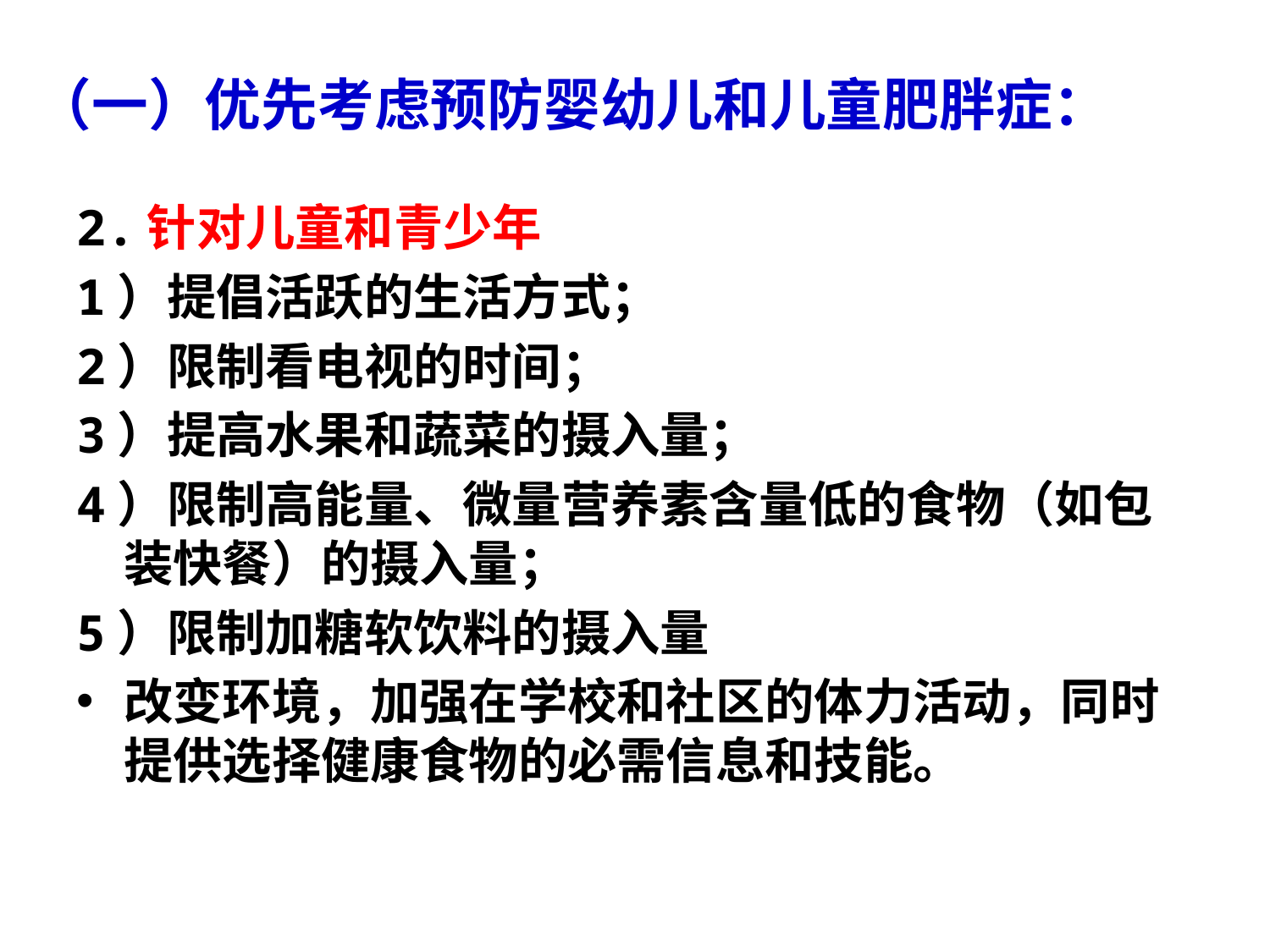

（一）优先考虑预防婴幼儿和儿童肥胖症：
2.针对儿童和青少年
1）提倡活跃的生活方式；
2）限制看电视的时间；
3）提高水果和蔬菜的摄入量；
4）限制高能量、微量营养素含量低的食物（如包装快餐）的摄入量；
5）限制加糖软饮料的摄入量
改变环境，加强在学校和社区的体力活动，同时提供选择健康食物的必需信息和技能。